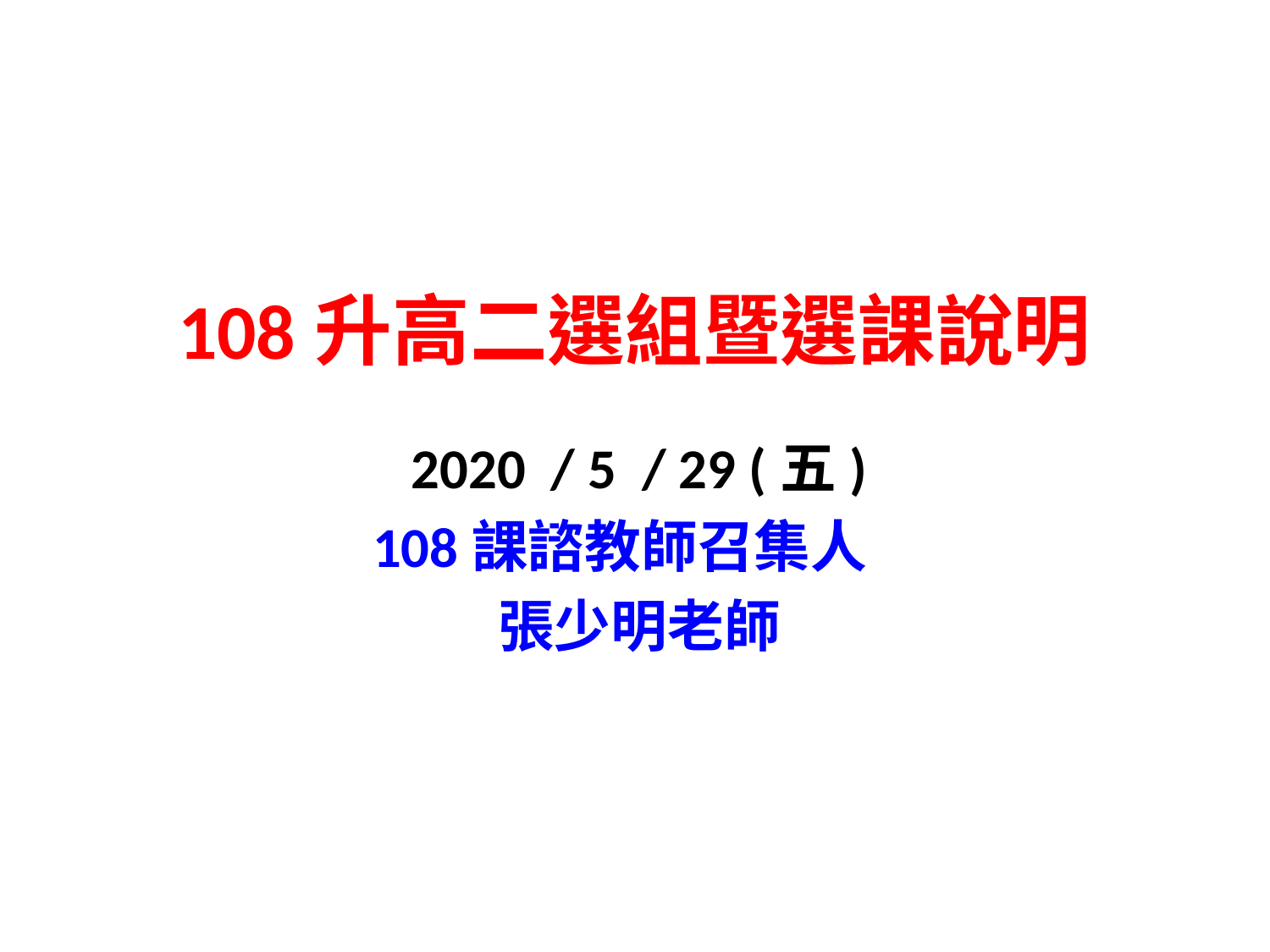

# 108升高二選組暨選課說明
2020  / 5  / 29 (五)
108課諮教師召集人
張少明老師